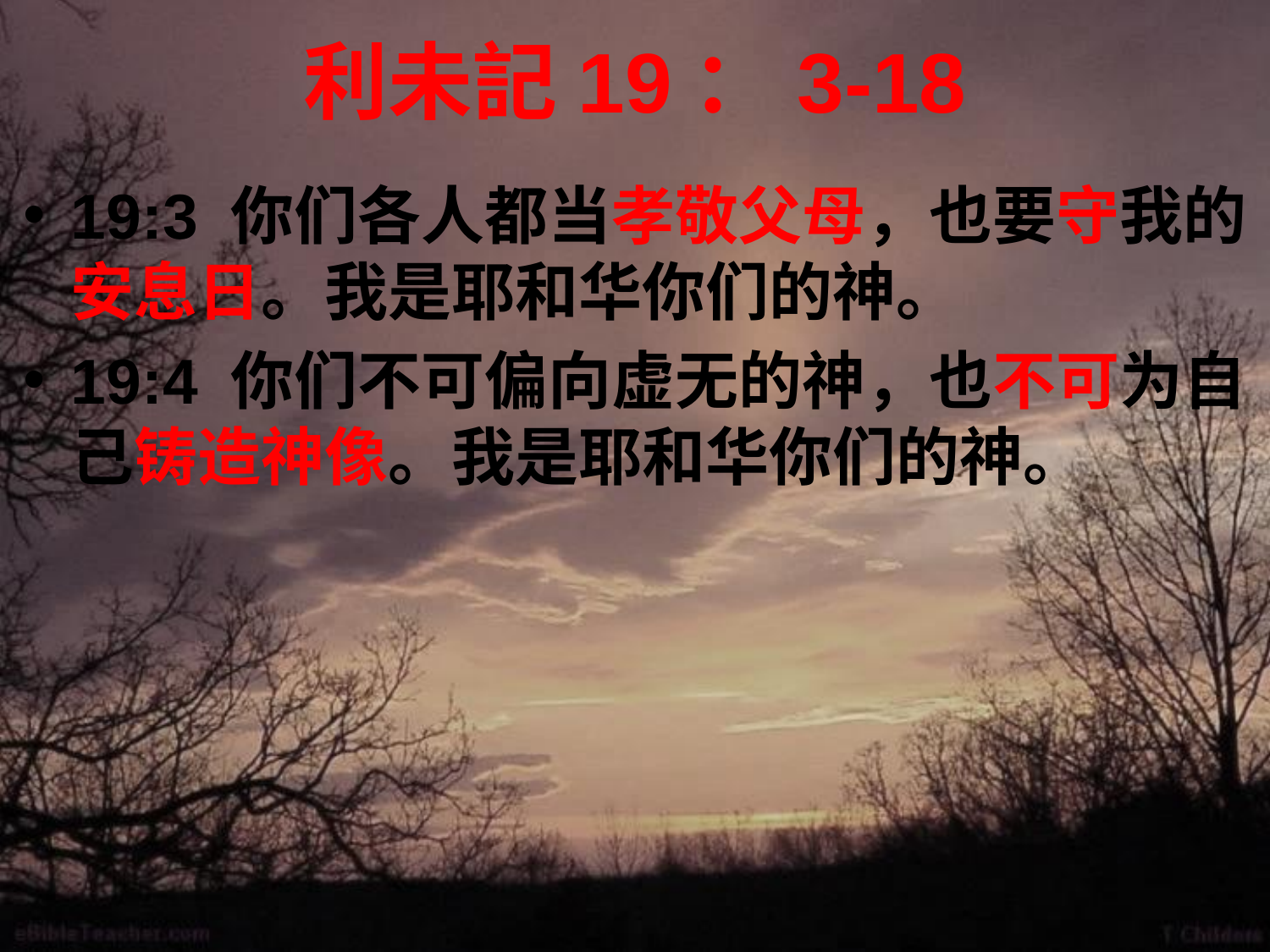

# 利未記19：3-18
19:3 你们各人都当孝敬父母，也要守我的安息日。我是耶和华你们的神。
19:4 你们不可偏向虚无的神，也不可为自己铸造神像。我是耶和华你们的神。